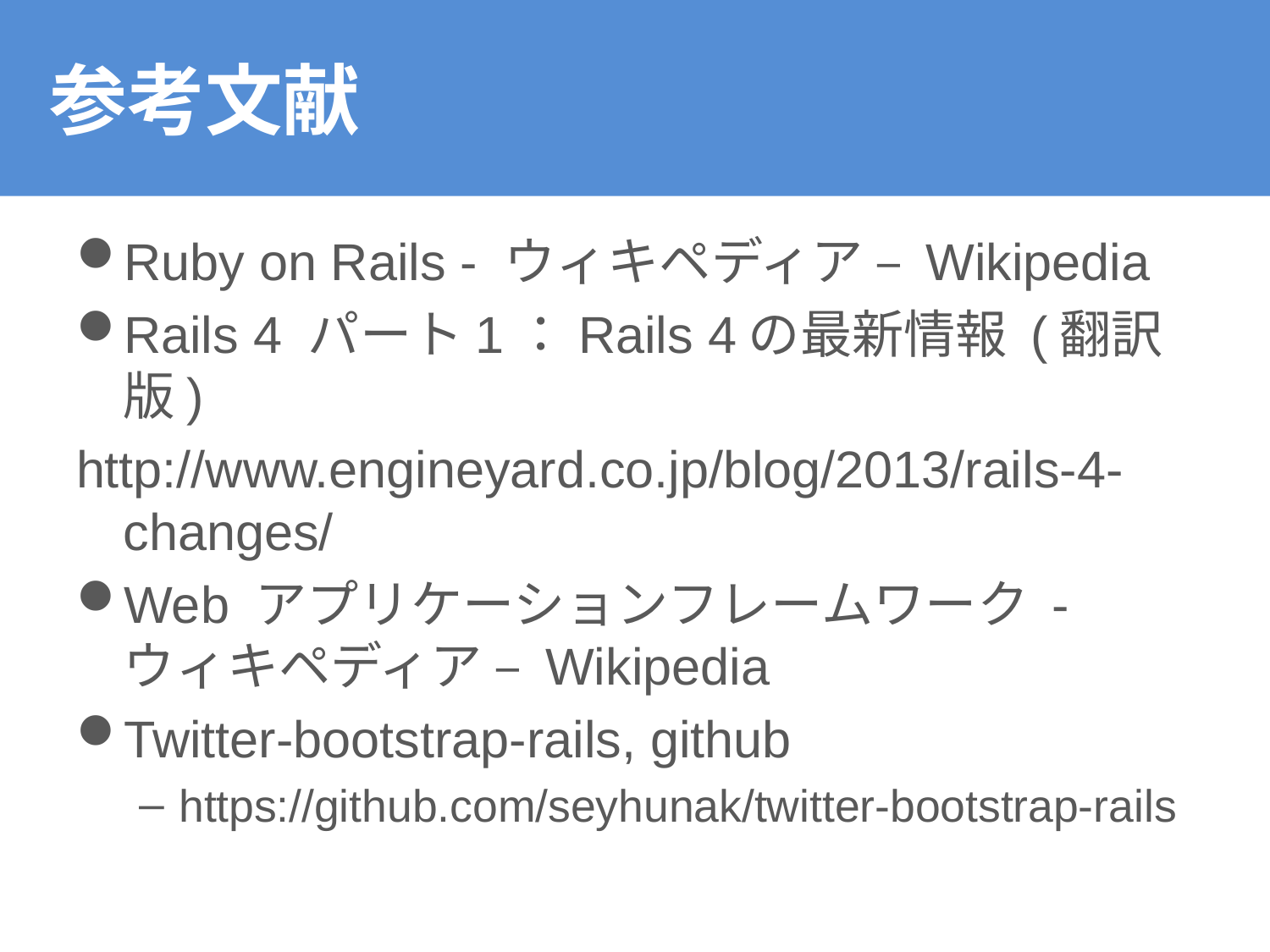

# 参考文献
Ruby on Rails - ウィキペディア – Wikipedia
Rails 4 パート1：Rails 4の最新情報 (翻訳版)
http://www.engineyard.co.jp/blog/2013/rails-4-changes/
Web アプリケーションフレームワーク - ウィキペディア – Wikipedia
Twitter-bootstrap-rails, github
https://github.com/seyhunak/twitter-bootstrap-rails